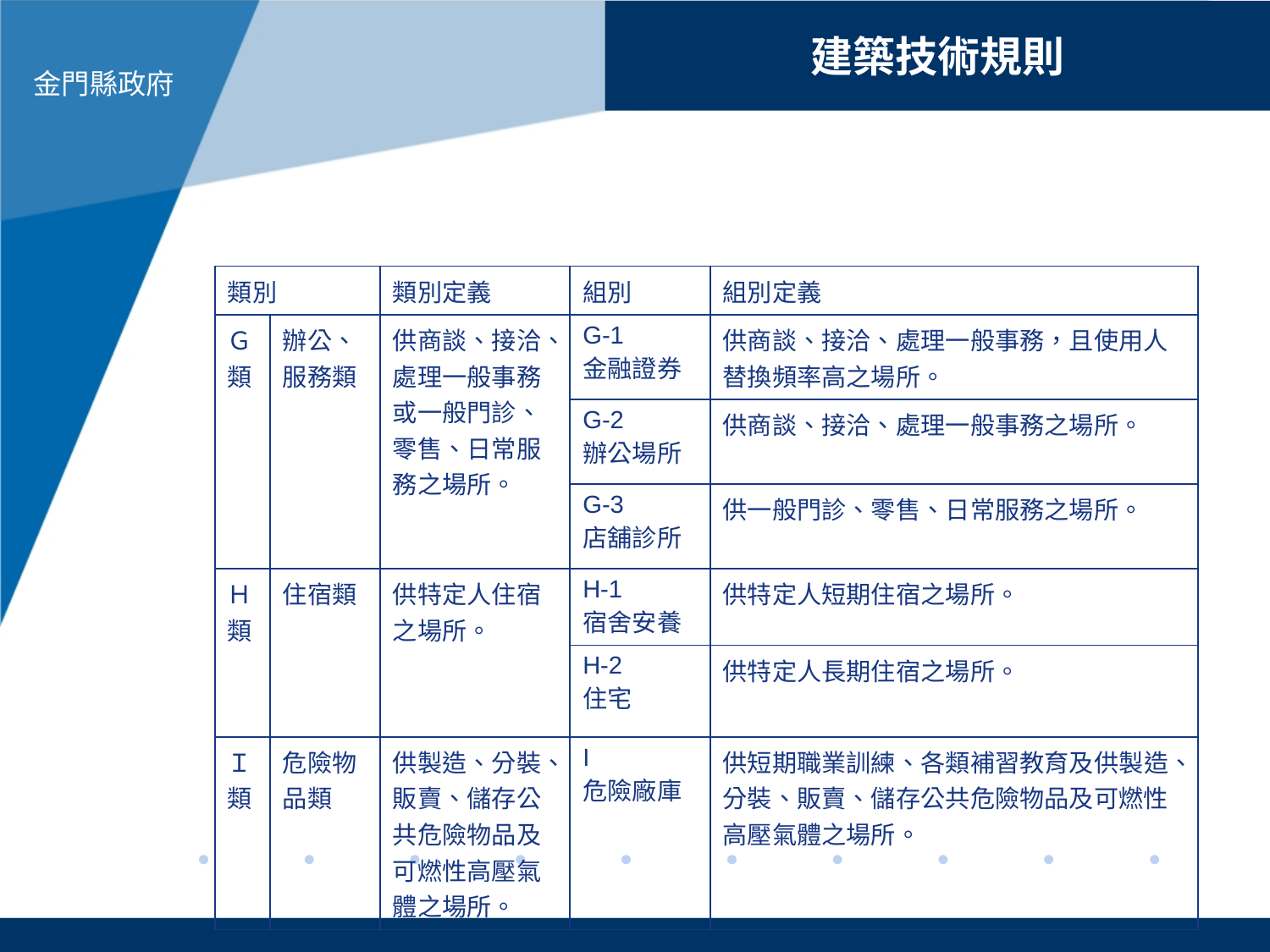

建築技術規則
| 類別 |  | 類別定義 | 組別 | 組別定義 |
| --- | --- | --- | --- | --- |
| Ｇ類 | 辦公、服務類 | 供商談、接洽、處理一般事務或一般門診、零售、日常服務之場所。 | G-1  金融證券 | 供商談、接洽、處理一般事務，且使用人替換頻率高之場所。 |
|  |  |  | G-2  辦公場所 | 供商談、接洽、處理一般事務之場所。 |
|  |  |  | G-3  店舖診所 | 供一般門診、零售、日常服務之場所。 |
| Ｈ類 | 住宿類 | 供特定人住宿之場所。 | H-1  宿舍安養 | 供特定人短期住宿之場所。 |
|  |  |  | H-2  住宅 | 供特定人長期住宿之場所。 |
| Ｉ類 | 危險物品類 | 供製造、分裝、販賣、儲存公共危險物品及可燃性高壓氣體之場所。 | I  危險廠庫 | 供短期職業訓練、各類補習教育及供製造、分裝、販賣、儲存公共危險物品及可燃性高壓氣體之場所。 |